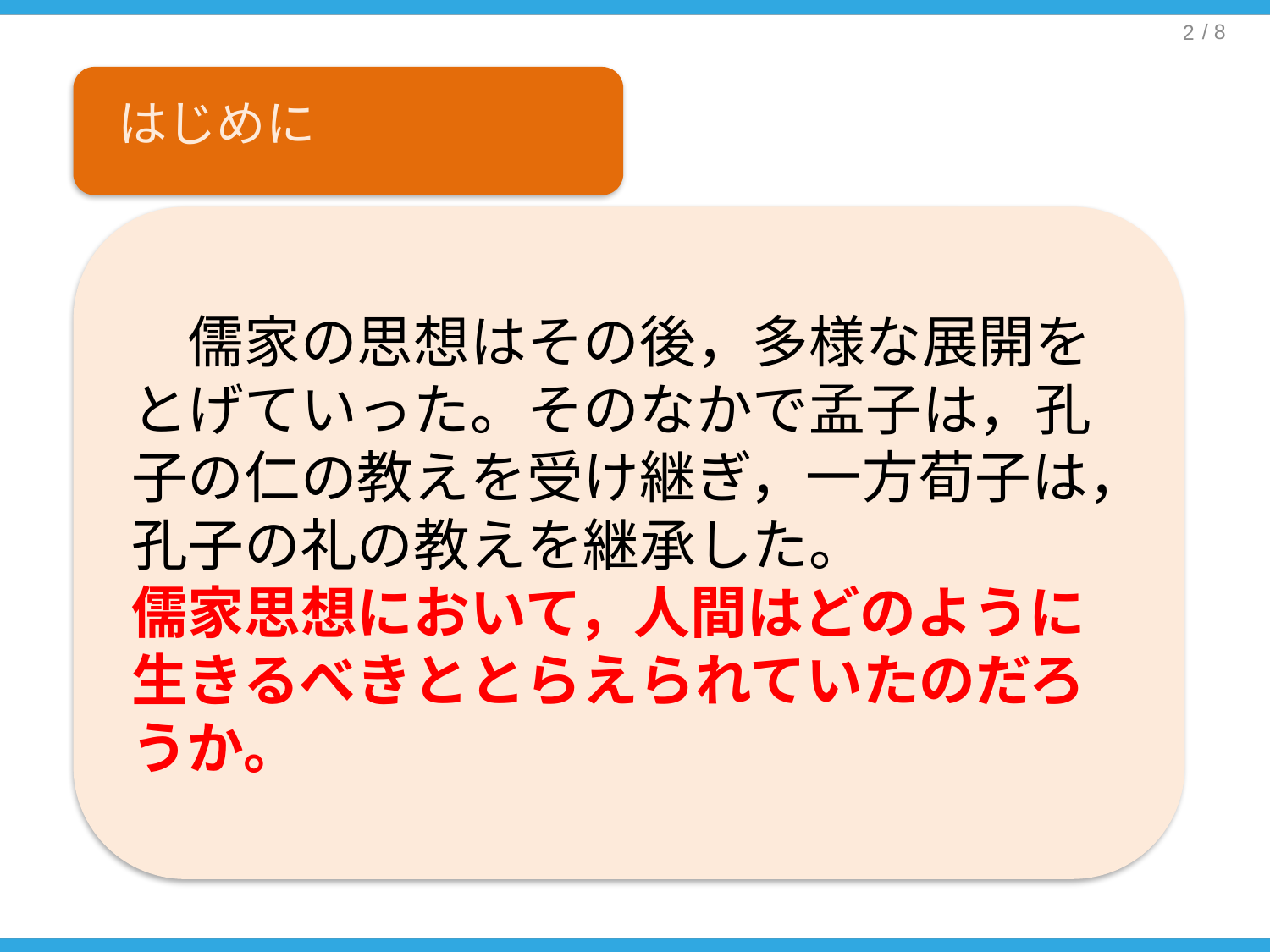

はじめに
　儒家の思想はその後，多様な展開をとげていった。そのなかで孟子は，孔子の仁の教えを受け継ぎ，一方荀子は，孔子の礼の教えを継承した。
儒家思想において，人間はどのように生きるべきととらえられていたのだろうか。